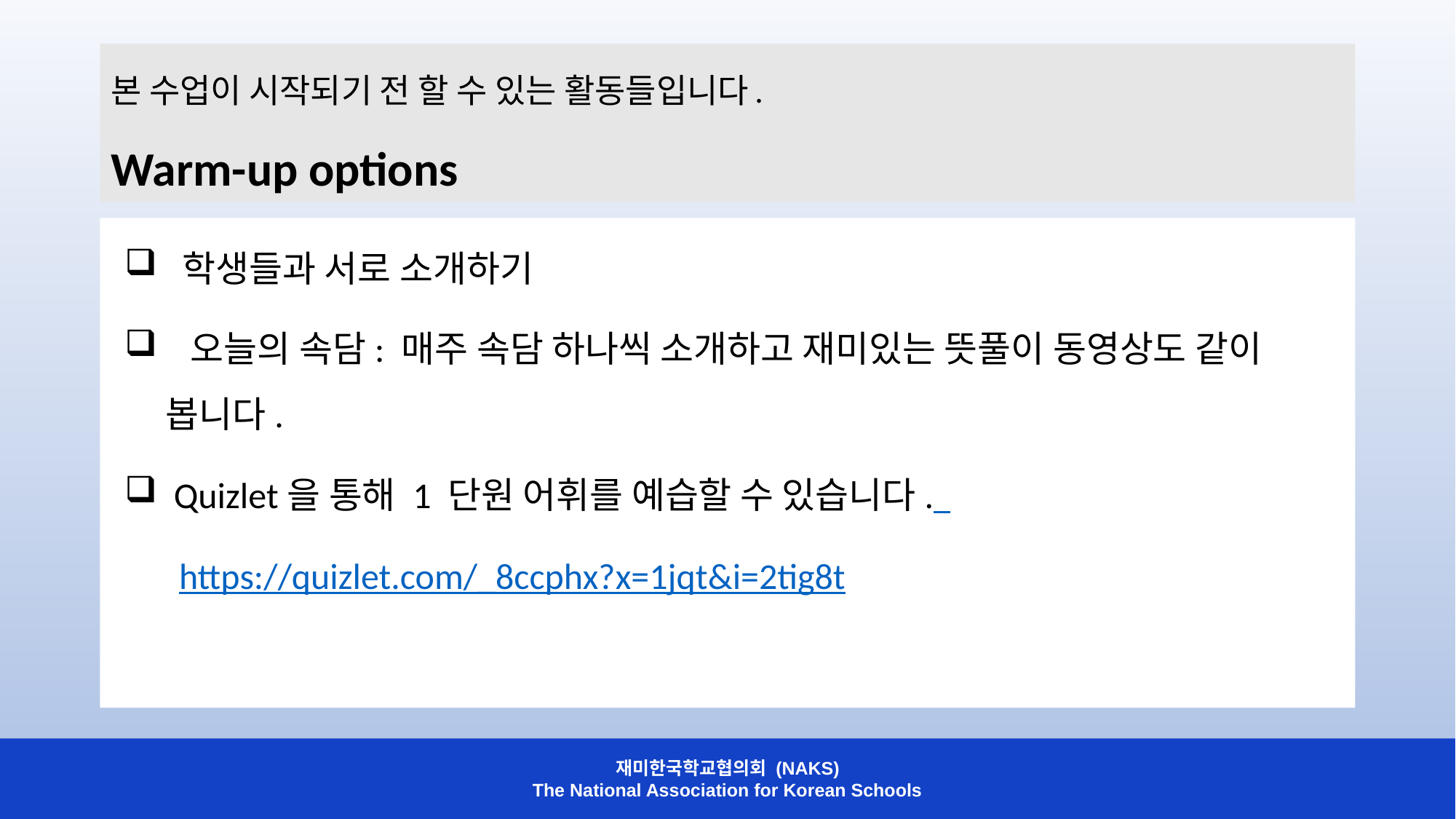

# 본 수업이 시작되기 전 할 수 있는 활동들입니다. Warm-up options
 학생들과 서로 소개하기
  오늘의 속담: 매주 속담 하나씩 소개하고 재미있는 뜻풀이 동영상도 같이 봅니다.
 Quizlet을 통해 1 단원 어휘를 예습할 수 있습니다.
https://quizlet.com/_8ccphx?x=1jqt&i=2tig8t

재미한국학교협의회 (NAKS)
The National Association for Korean Schools